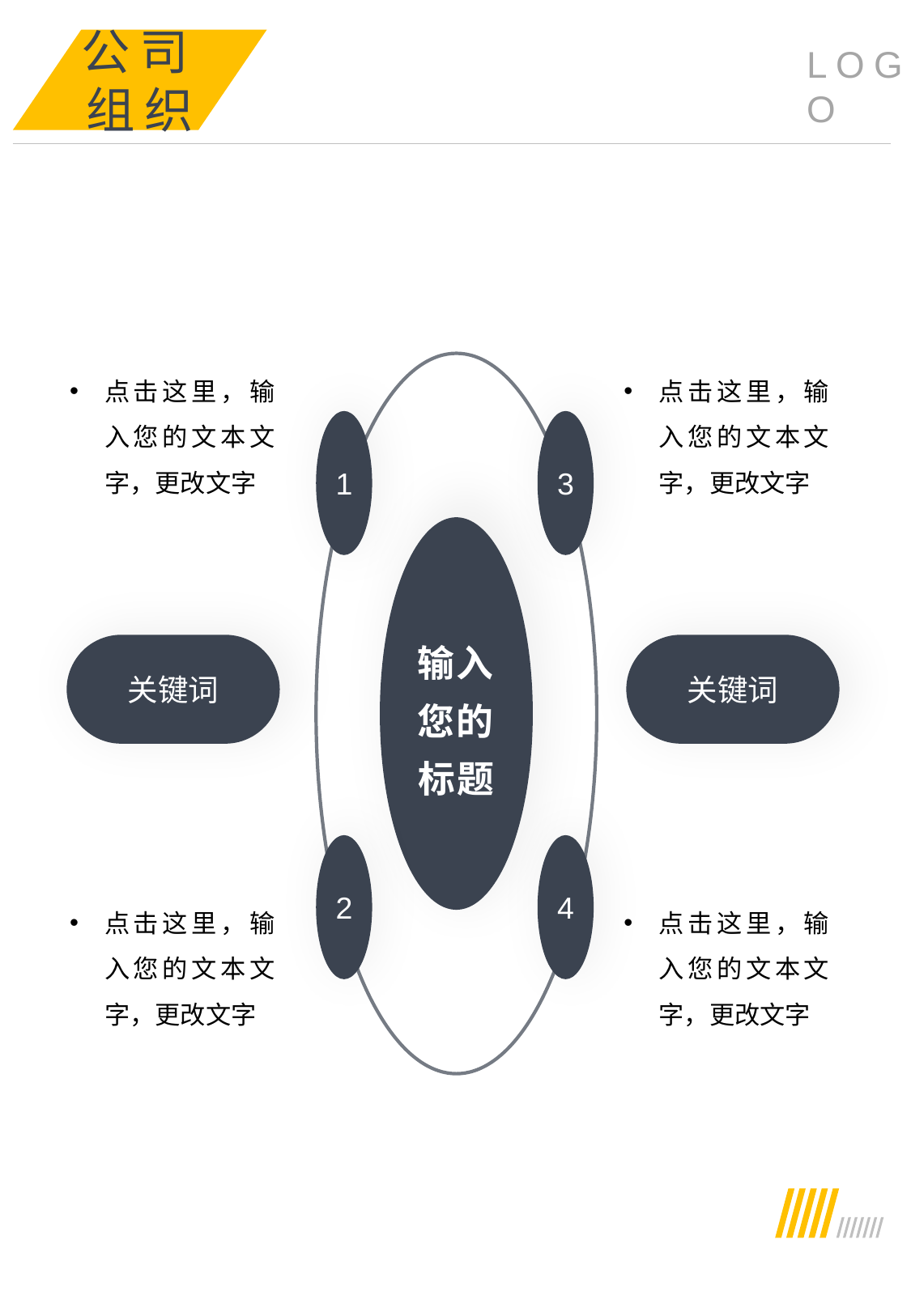

公司组织
LOGO

点击这里，输入您的文本文字，更改文字
点击这里，输入您的文本文字，更改文字
1
3

关键词
关键词
输入您的标题
2
4
点击这里，输入您的文本文字，更改文字
点击这里，输入您的文本文字，更改文字